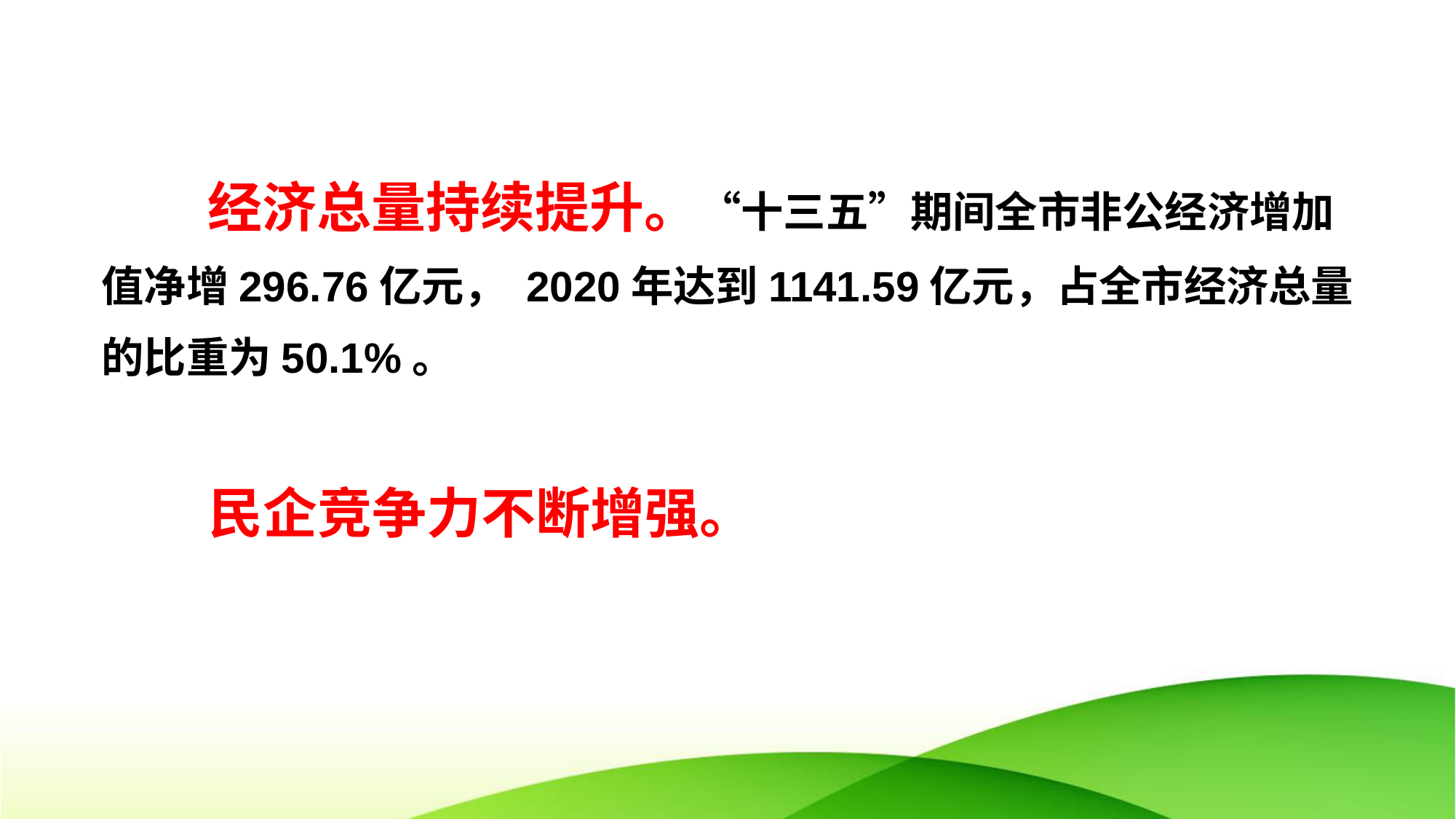

经济总量持续提升。“十三五”期间全市非公经济增加值净增296.76亿元， 2020年达到1141.59亿元，占全市经济总量的比重为50.1%。
           民企竞争力不断增强。